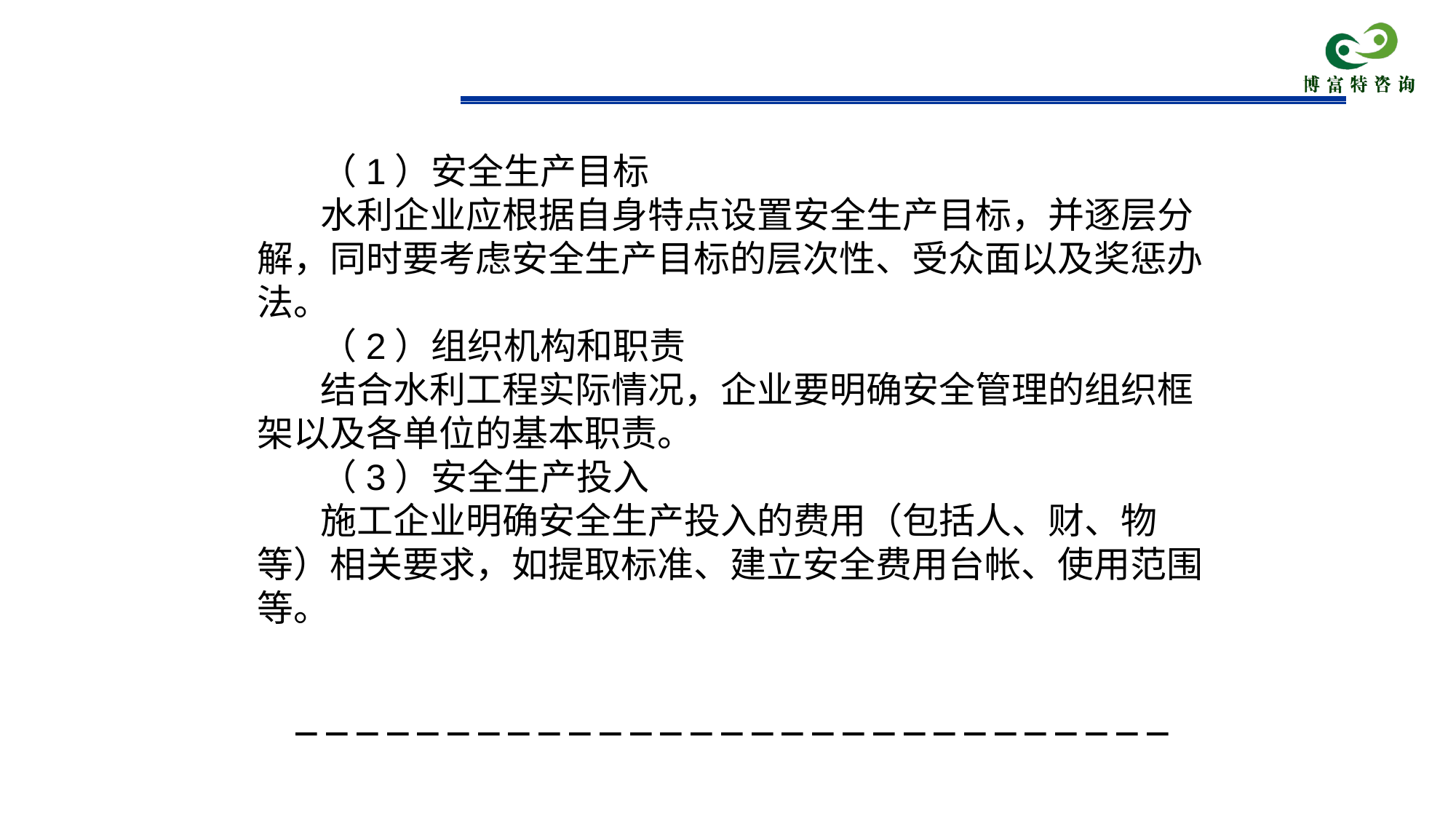

（1）安全生产目标
水利企业应根据自身特点设置安全生产目标，并逐层分解，同时要考虑安全生产目标的层次性、受众面以及奖惩办法。
（2）组织机构和职责
结合水利工程实际情况，企业要明确安全管理的组织框架以及各单位的基本职责。
（3）安全生产投入
施工企业明确安全生产投入的费用（包括人、财、物等）相关要求，如提取标准、建立安全费用台帐、使用范围等。
－－－－－－－－－－－－－－－－－－－－－－－－－－－－－